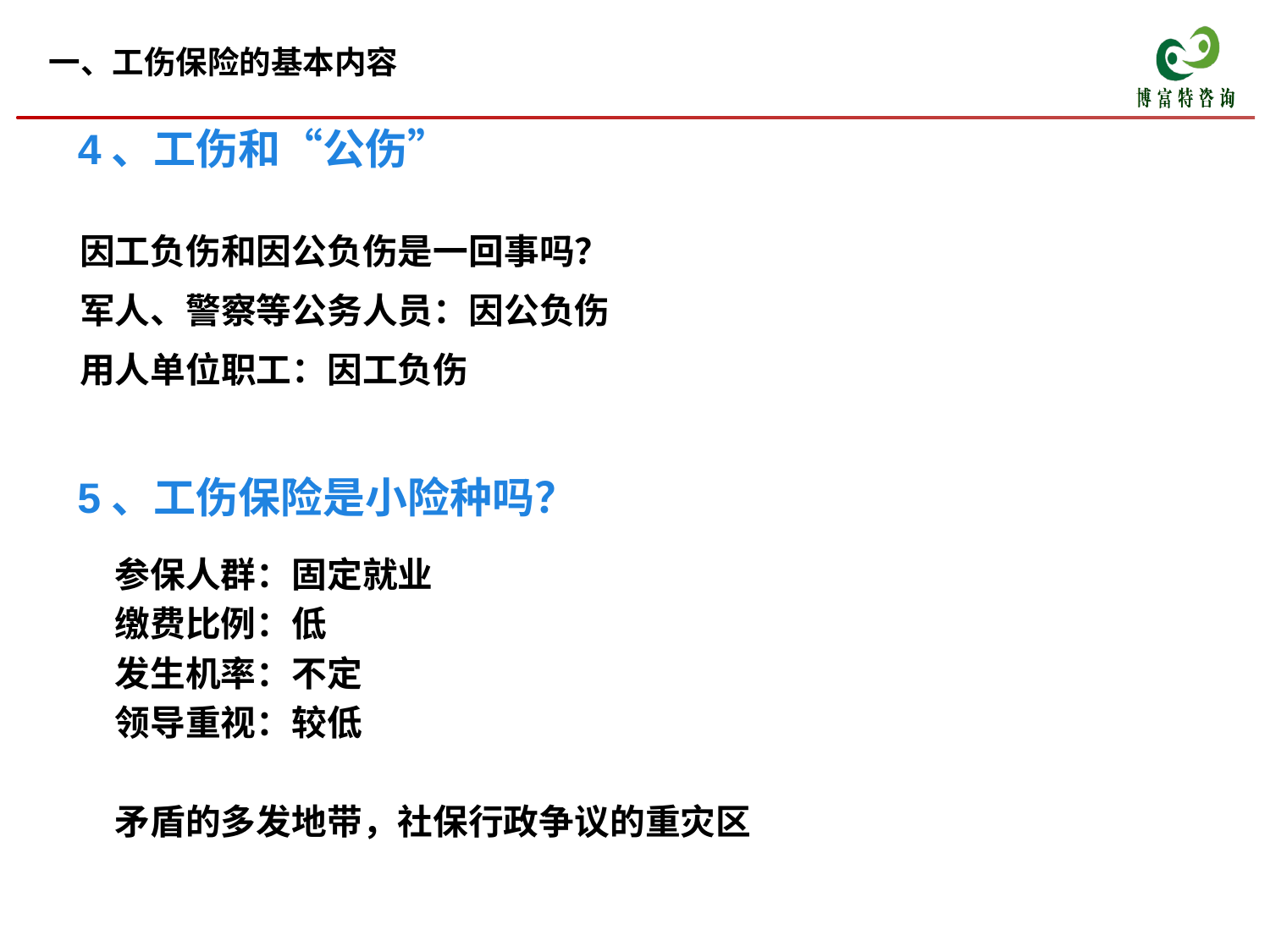

一、工伤保险的基本内容
4、工伤和“公伤”
因工负伤和因公负伤是一回事吗？
军人、警察等公务人员：因公负伤
用人单位职工：因工负伤
5、工伤保险是小险种吗？
参保人群：固定就业
缴费比例：低
发生机率：不定
领导重视：较低

矛盾的多发地带，社保行政争议的重灾区